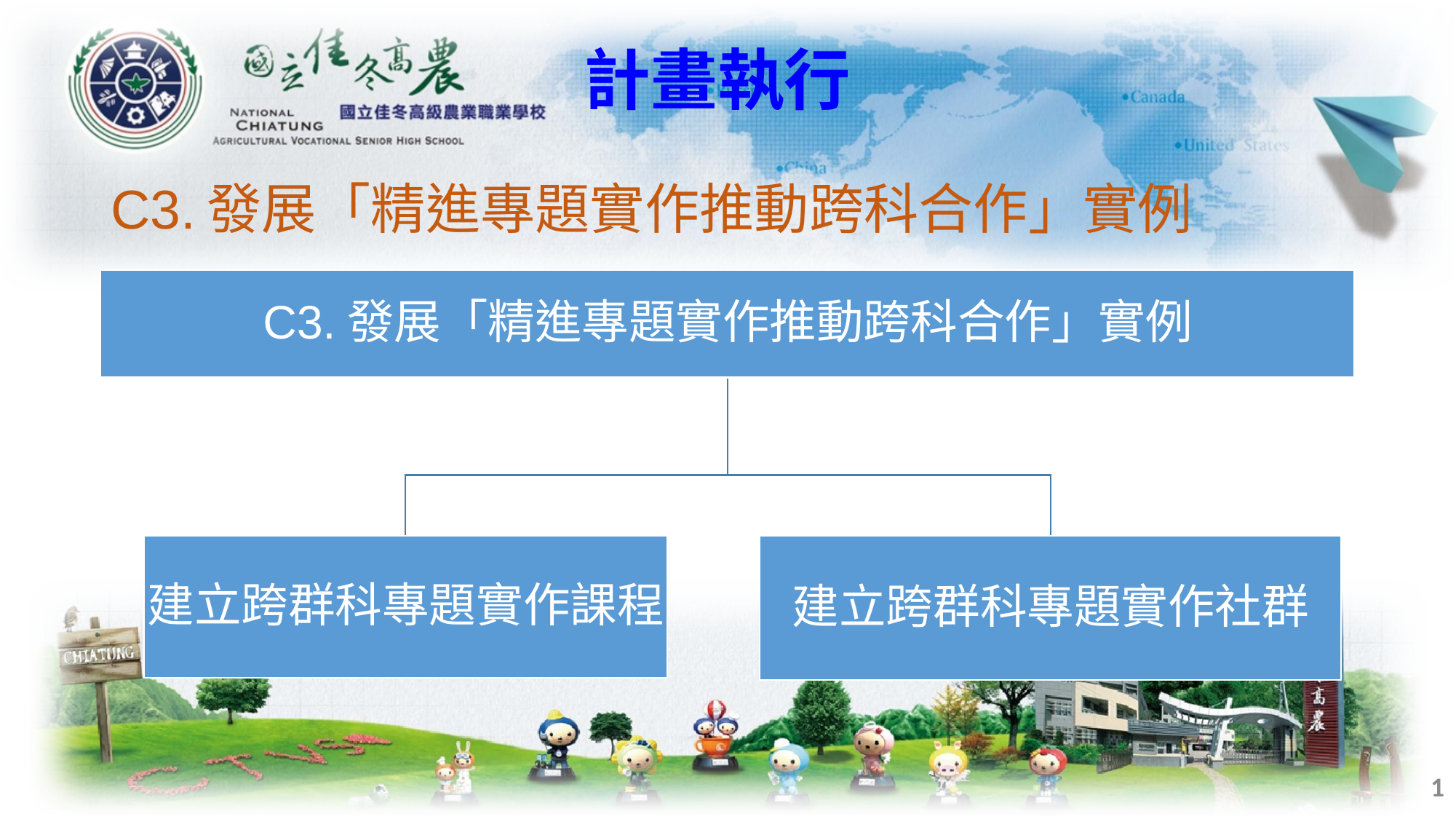

計畫執行
# C3.發展「精進專題實作推動跨科合作」實例
C3.發展「精進專題實作推動跨科合作」實例
建立跨群科專題實作課程
建立跨群科專題實作社群
1